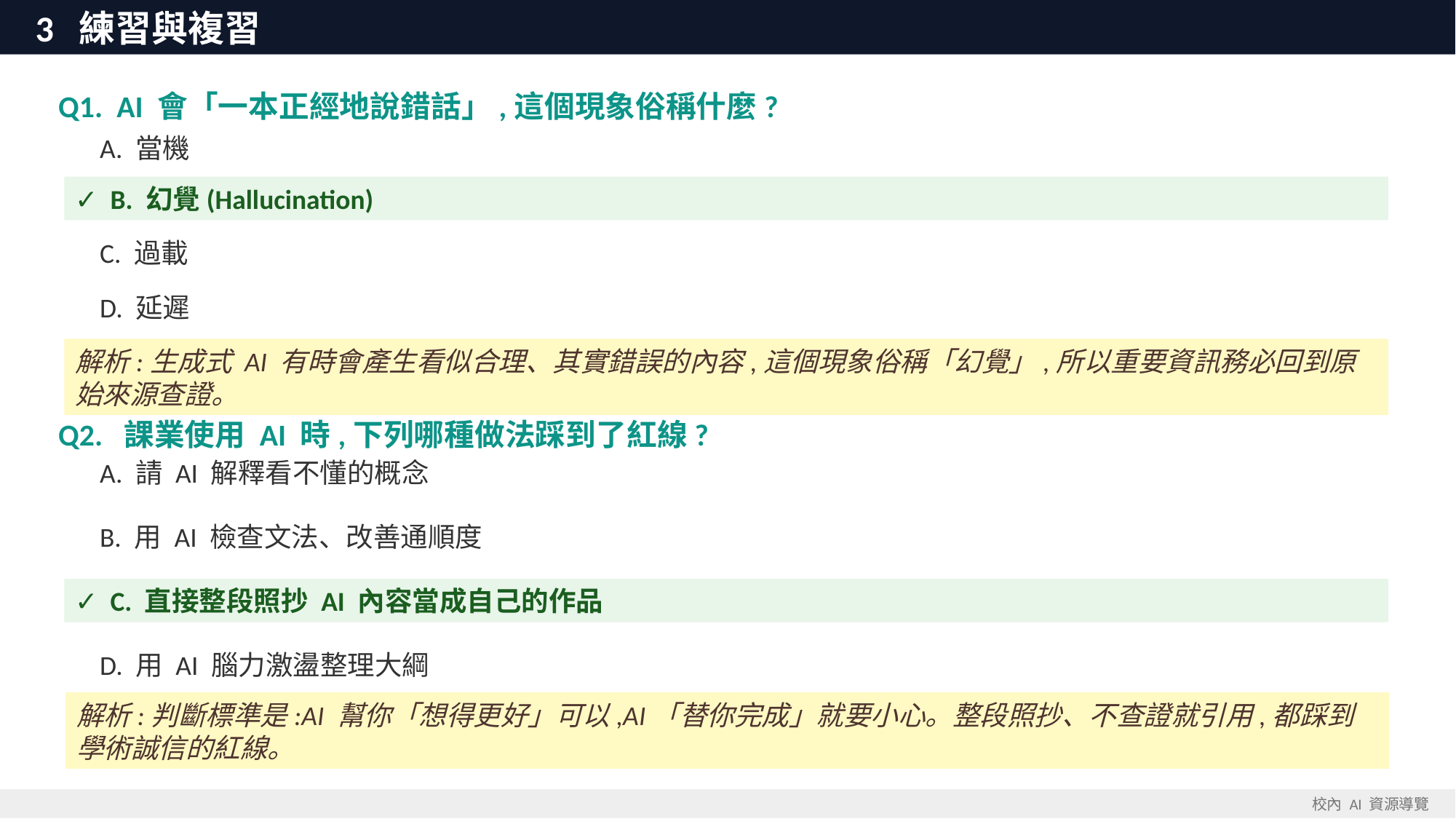

3  練習與複習
Q1.  AI 會「一本正經地說錯話」,這個現象俗稱什麼?
    A. 當機
✓  B. 幻覺(Hallucination)
    C. 過載
    D. 延遲
解析:生成式 AI 有時會產生看似合理、其實錯誤的內容,這個現象俗稱「幻覺」,所以重要資訊務必回到原始來源查證。
Q2.  課業使用 AI 時,下列哪種做法踩到了紅線?
    A. 請 AI 解釋看不懂的概念
    B. 用 AI 檢查文法、改善通順度
✓  C. 直接整段照抄 AI 內容當成自己的作品
    D. 用 AI 腦力激盪整理大綱
解析:判斷標準是:AI 幫你「想得更好」可以,AI「替你完成」就要小心。整段照抄、不查證就引用,都踩到學術誠信的紅線。
校內 AI 資源導覽